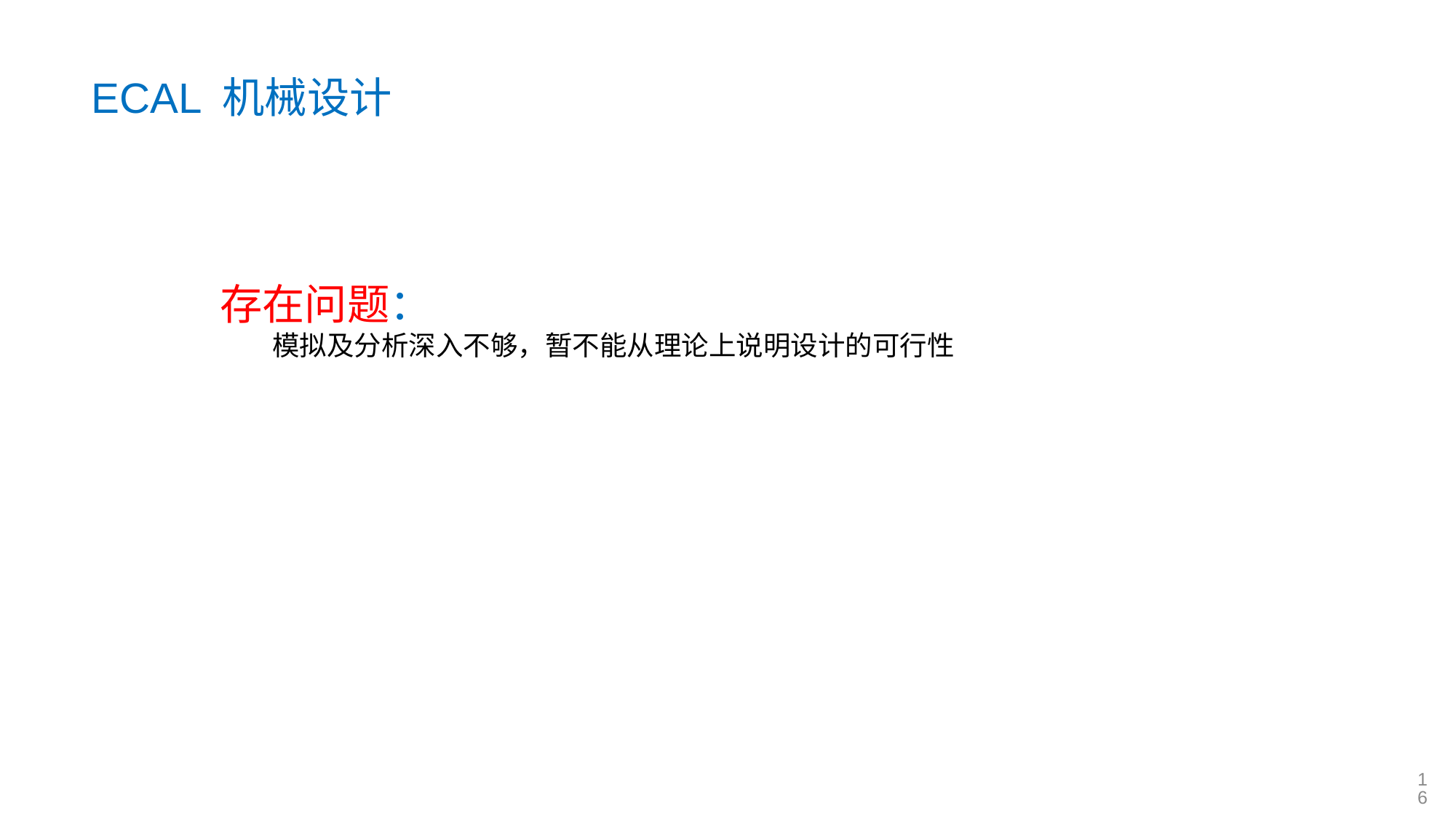

ECAL 机械设计
存在问题：
      模拟及分析深入不够，暂不能从理论上说明设计的可行性
16